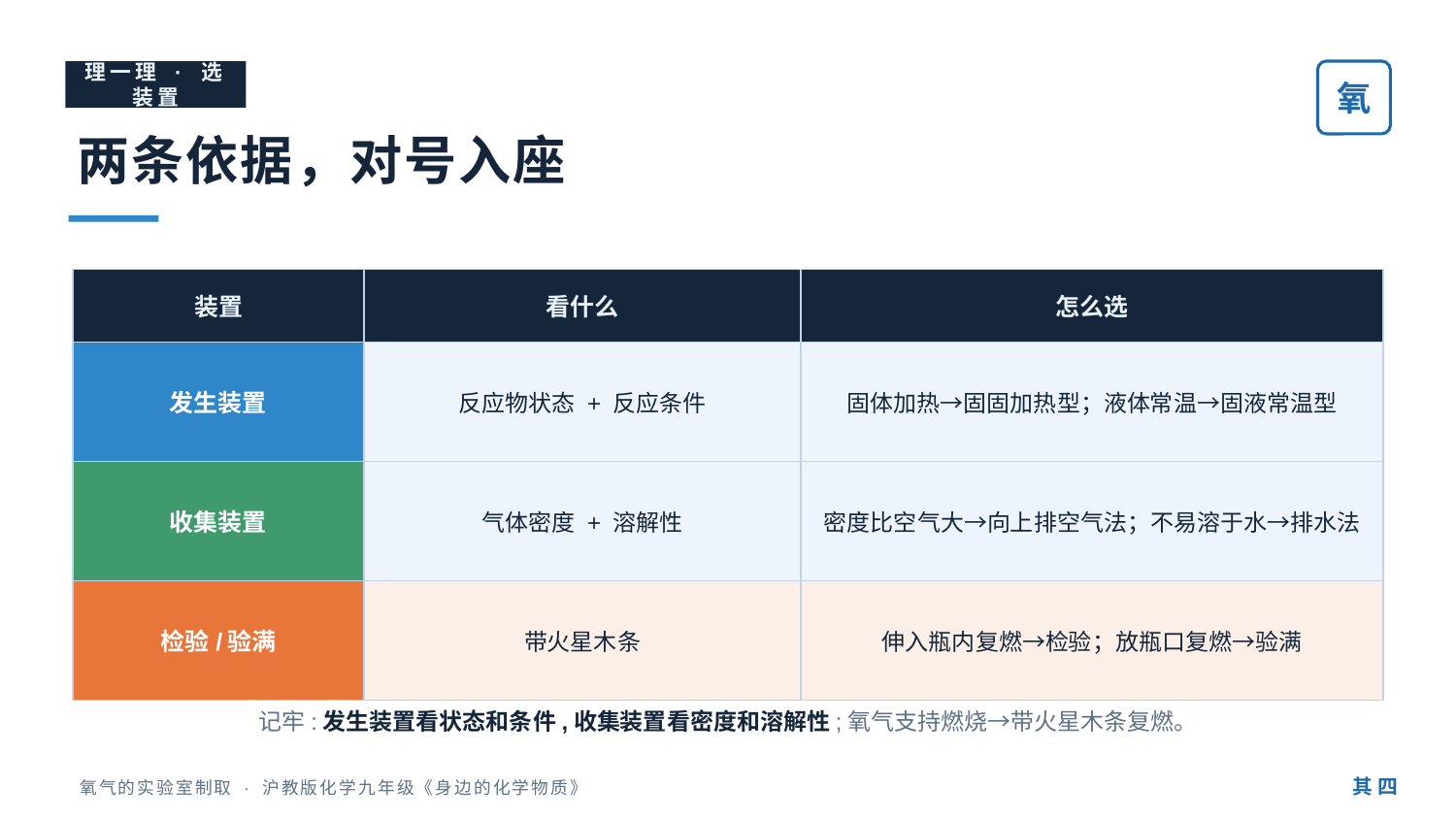

理一理 · 选装置
氧

两条依据，对号入座

| 装置 | 看什么 | 怎么选 |
| --- | --- | --- |
| 发生装置 | 反应物状态 + 反应条件 | 固体加热→固固加热型；液体常温→固液常温型 |
| 收集装置 | 气体密度 + 溶解性 | 密度比空气大→向上排空气法；不易溶于水→排水法 |
| 检验/验满 | 带火星木条 | 伸入瓶内复燃→检验；放瓶口复燃→验满 |
记牢:发生装置看状态和条件,收集装置看密度和溶解性;氧气支持燃烧→带火星木条复燃。
其 四
氧气的实验室制取 · 沪教版化学九年级《身边的化学物质》